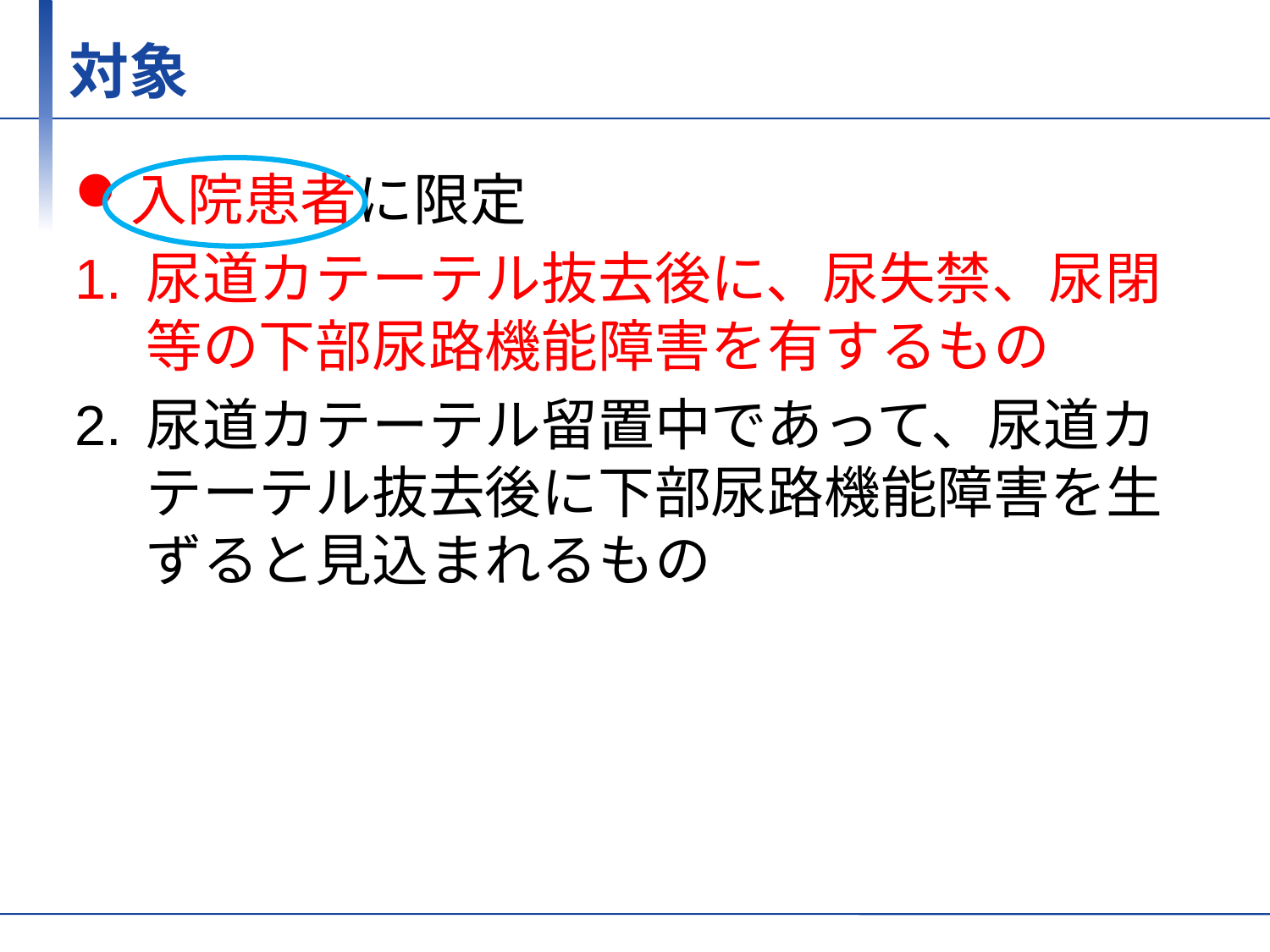

# 対象

入院患者に限定
尿道カテーテル抜去後に、尿失禁、尿閉等の下部尿路機能障害を有するもの
尿道カテーテル留置中であって、尿道カテーテル抜去後に下部尿路機能障害を生ずると見込まれるもの